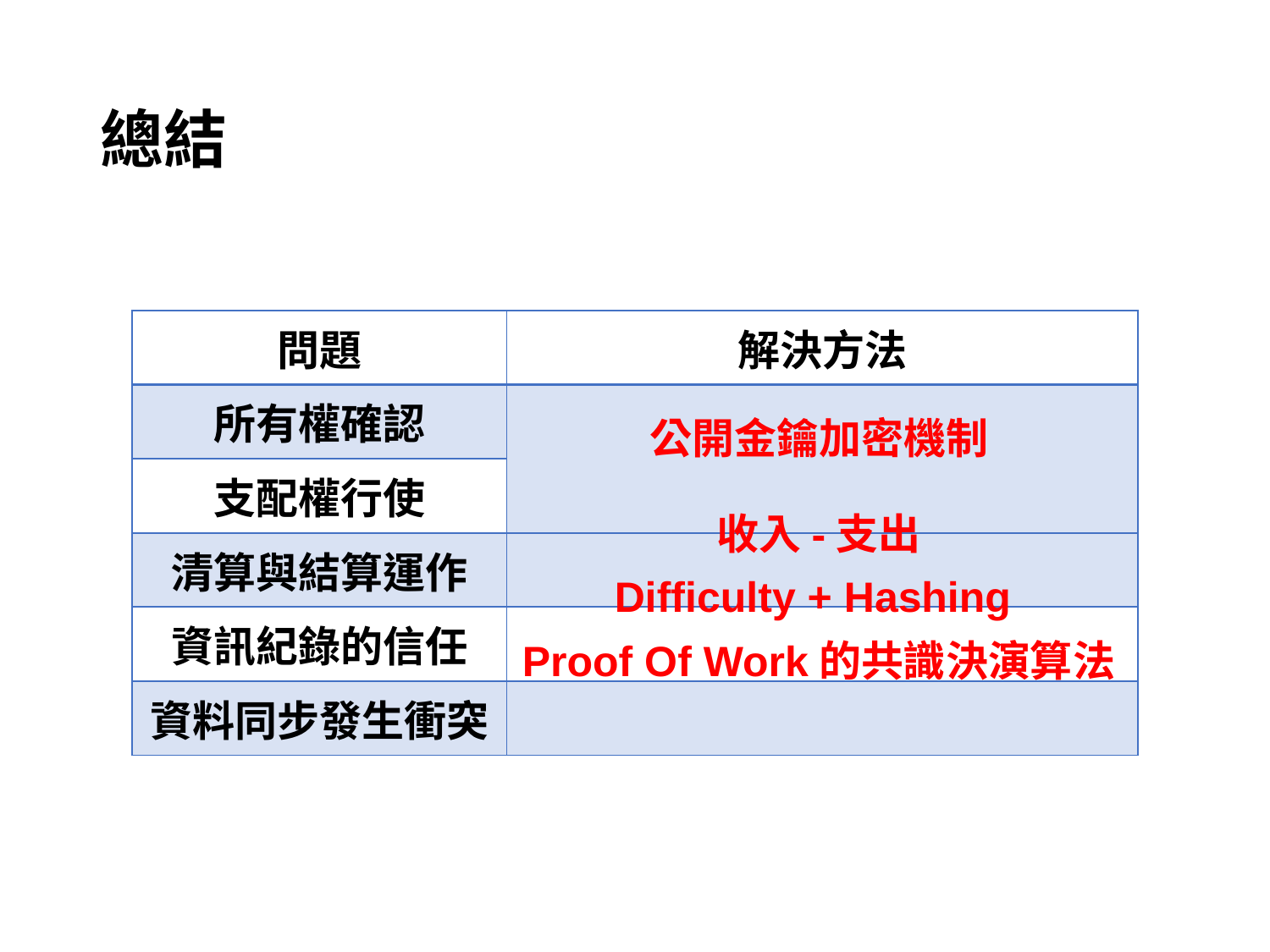

# 總結
| 問題 | 解決方法 |
| --- | --- |
| 所有權確認 |  |
| 支配權行使 |  |
| 清算與結算運作 |  |
| 資訊紀錄的信任 |  |
| 資料同步發生衝突 |  |
公開金鑰加密機制
收入-支出
Difficulty + Hashing
Proof Of Work的共識決演算法